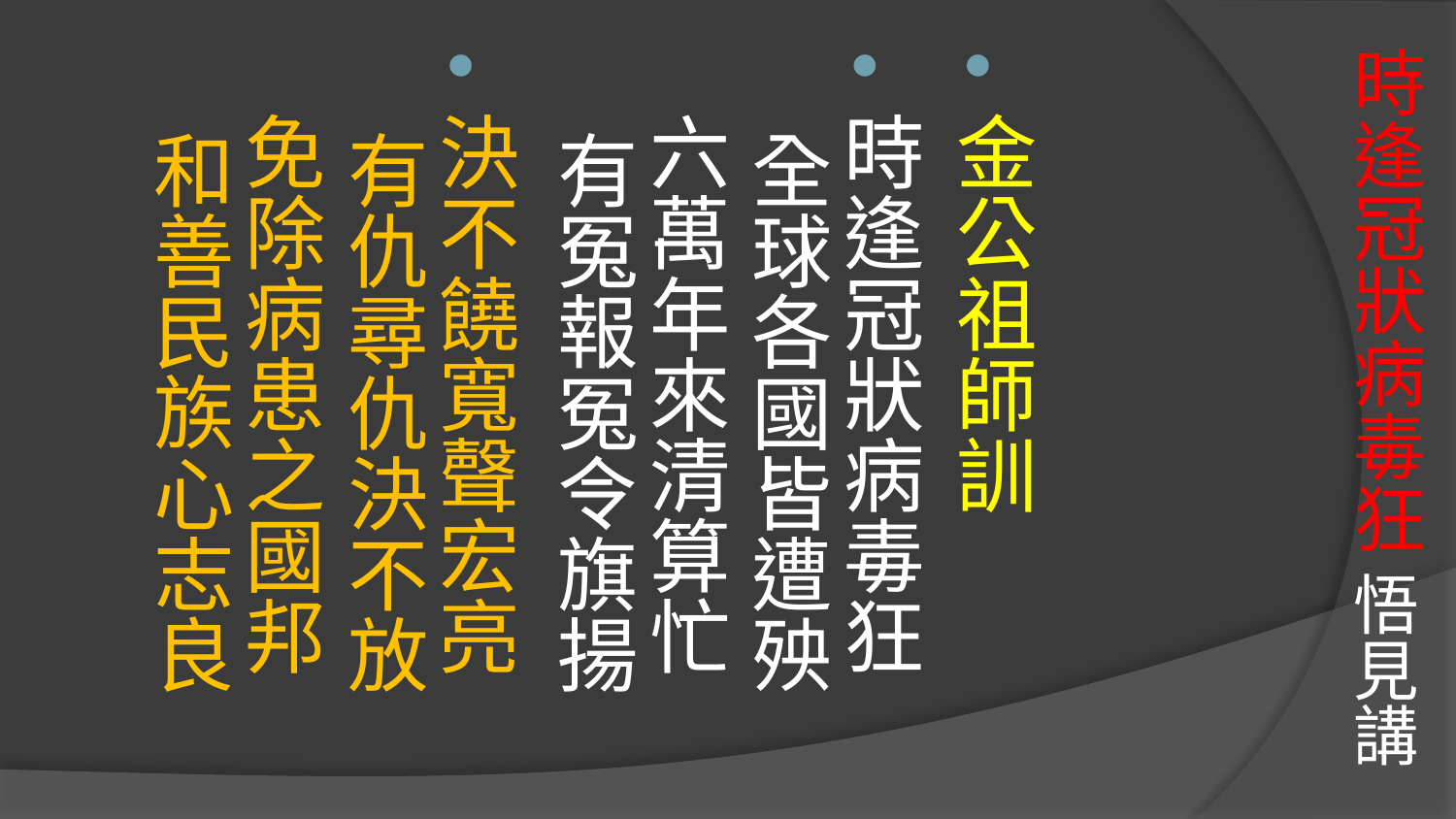

# 時逢冠狀病毒狂 悟見講
金公祖師訓
時逢冠狀病毒狂       全球各國皆遭殃
六萬年來清算忙       有冤報冤令旗揚
決不饒寬聲宏亮       有仇尋仇決不放
免除病患之國邦       和善民族心志良